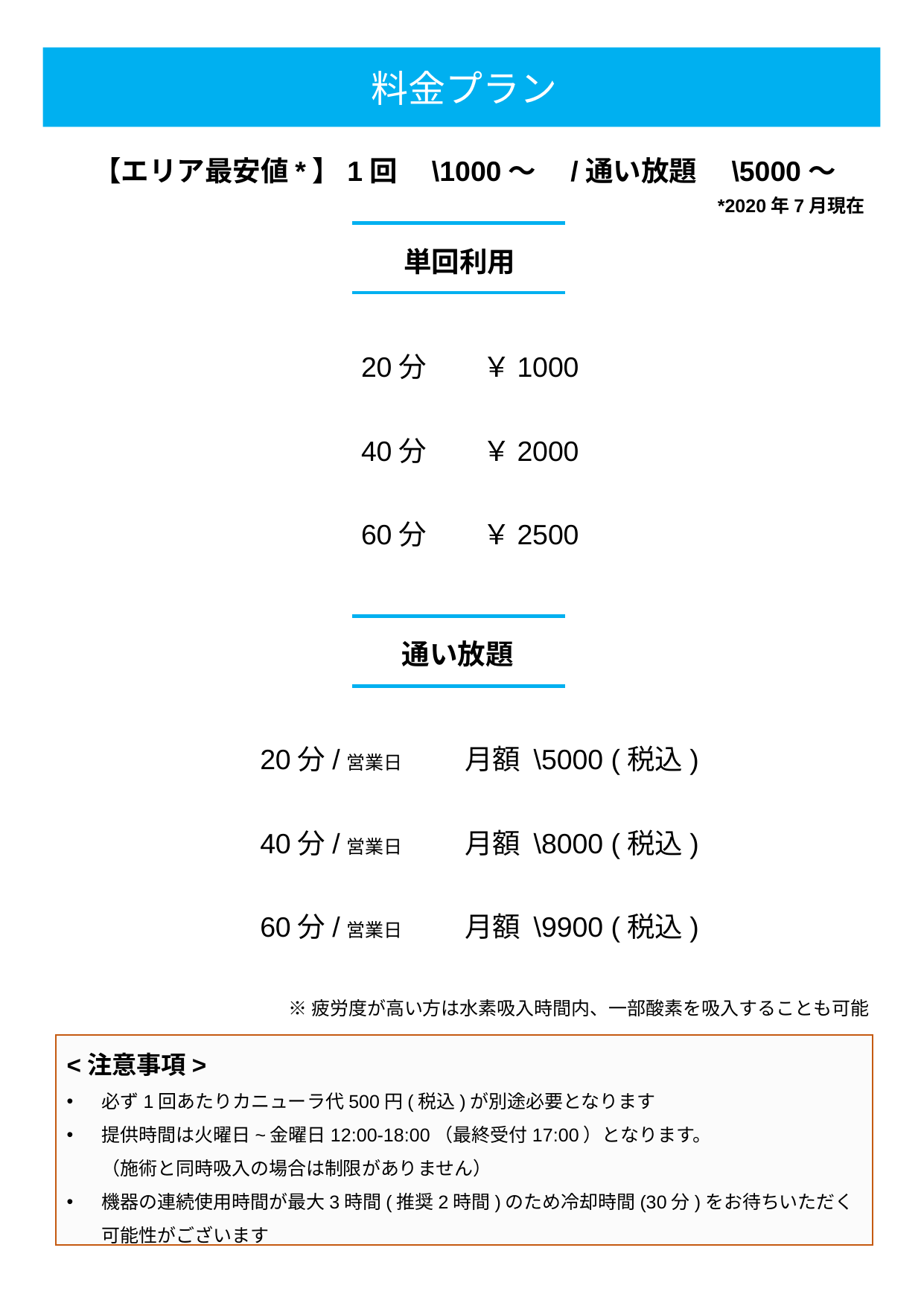

料金プラン
【エリア最安値*】1回　\1000～　/通い放題　\5000～
*2020年7月現在
単回利用
20分　　￥1000
40分　　￥2000
60分　　￥2500
通い放題
20分/営業日 　　月額 \5000 (税込)
40分/営業日 　　月額 \8000 (税込)
60分/営業日 　　月額 \9900 (税込)
※疲労度が高い方は水素吸入時間内、一部酸素を吸入することも可能
<注意事項>
必ず1回あたりカニューラ代500円(税込)が別途必要となります
提供時間は火曜日~金曜日12:00-18:00（最終受付17:00）となります。
（施術と同時吸入の場合は制限がありません）
機器の連続使用時間が最大3時間(推奨2時間)のため冷却時間(30分)をお待ちいただく可能性がございます